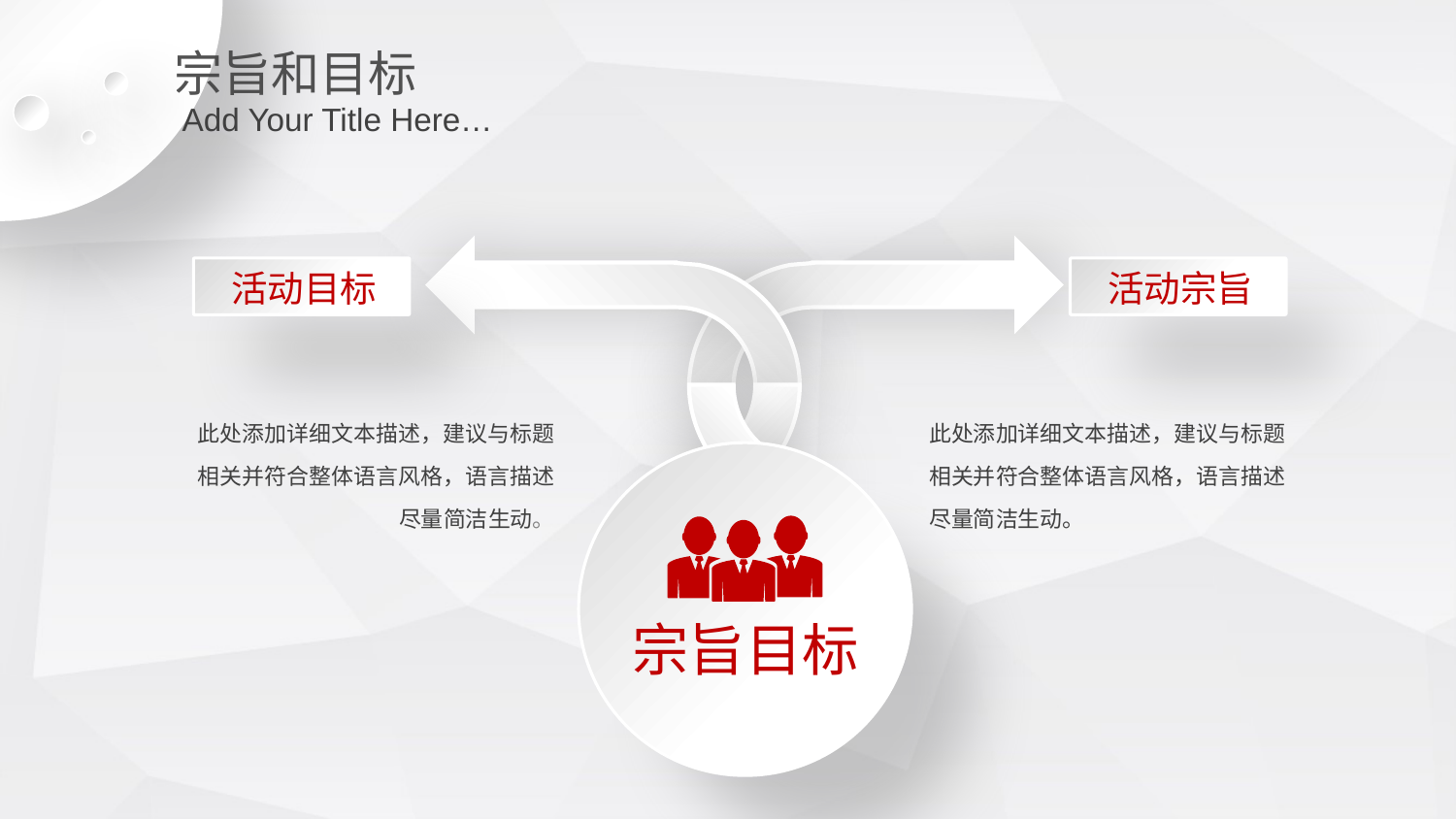

宗旨和目标

Add Your Title Here…

活动目标
活动宗旨

此处添加详细文本描述，建议与标题相关并符合整体语言风格，语言描述尽量简洁生动。
此处添加详细文本描述，建议与标题相关并符合整体语言风格，语言描述尽量简洁生动。

宗旨目标